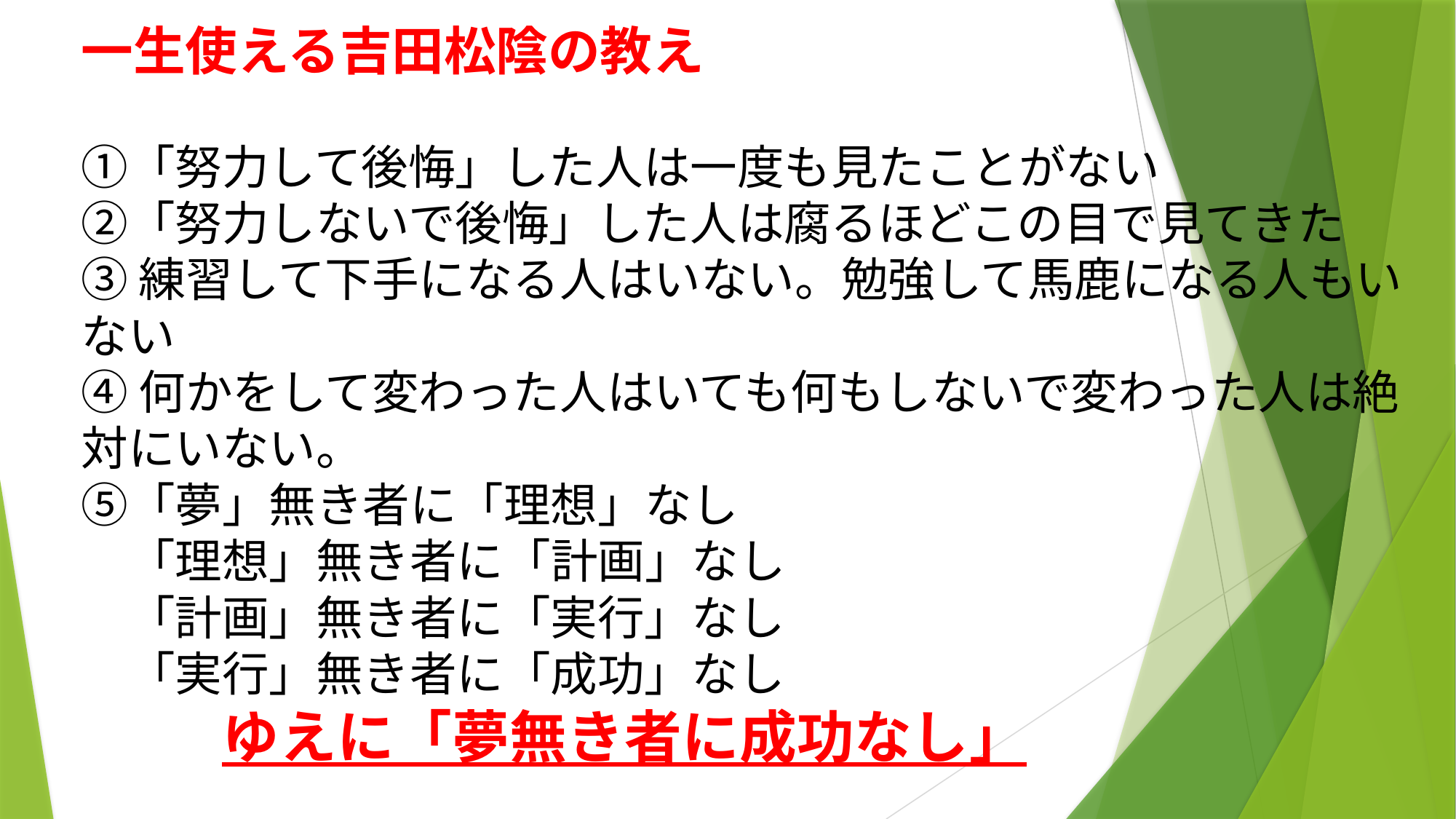

一生使える吉田松陰の教え
①「努力して後悔」した人は一度も見たことがない
②「努力しないで後悔」した人は腐るほどこの目で見てきた
③ 練習して下手になる人はいない。勉強して馬鹿になる人もいない
④ 何かをして変わった人はいても何もしないで変わった人は絶対にいない。
⑤「夢」無き者に「理想」なし
　「理想」無き者に「計画」なし
　「計画」無き者に「実行」なし
　「実行」無き者に「成功」なし
　　　ゆえに「夢無き者に成功なし」